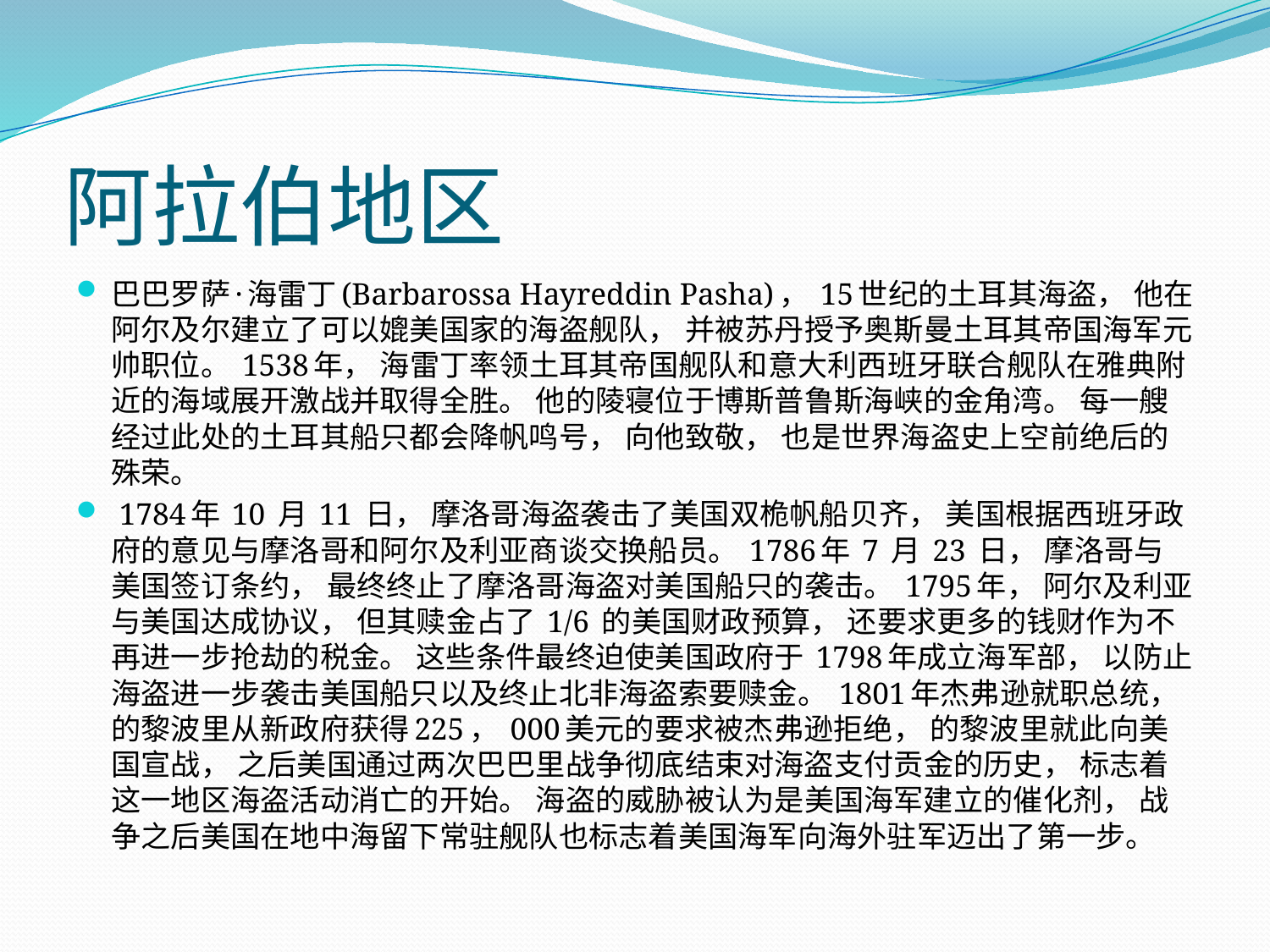

# 阿拉伯地区
巴巴罗萨·海雷丁(Barbarossa Hayreddin Pasha)， 15世纪的土耳其海盗， 他在阿尔及尔建立了可以媲美国家的海盗舰队， 并被苏丹授予奥斯曼土耳其帝国海军元帅职位。 1538年， 海雷丁率领土耳其帝国舰队和意大利西班牙联合舰队在雅典附近的海域展开激战并取得全胜。 他的陵寝位于博斯普鲁斯海峡的金角湾。 每一艘经过此处的土耳其船只都会降帆鸣号， 向他致敬， 也是世界海盗史上空前绝后的殊荣。
 1784年 10 月 11 日， 摩洛哥海盗袭击了美国双桅帆船贝齐， 美国根据西班牙政府的意见与摩洛哥和阿尔及利亚商谈交换船员。 1786年 7 月 23 日， 摩洛哥与美国签订条约， 最终终止了摩洛哥海盗对美国船只的袭击。 1795年， 阿尔及利亚与美国达成协议， 但其赎金占了 1/6 的美国财政预算， 还要求更多的钱财作为不再进一步抢劫的税金。 这些条件最终迫使美国政府于 1798年成立海军部， 以防止海盗进一步袭击美国船只以及终止北非海盗索要赎金。 1801年杰弗逊就职总统， 的黎波里从新政府获得225， 000美元的要求被杰弗逊拒绝， 的黎波里就此向美国宣战， 之后美国通过两次巴巴里战争彻底结束对海盗支付贡金的历史， 标志着这一地区海盗活动消亡的开始。 海盗的威胁被认为是美国海军建立的催化剂， 战争之后美国在地中海留下常驻舰队也标志着美国海军向海外驻军迈出了第一步。